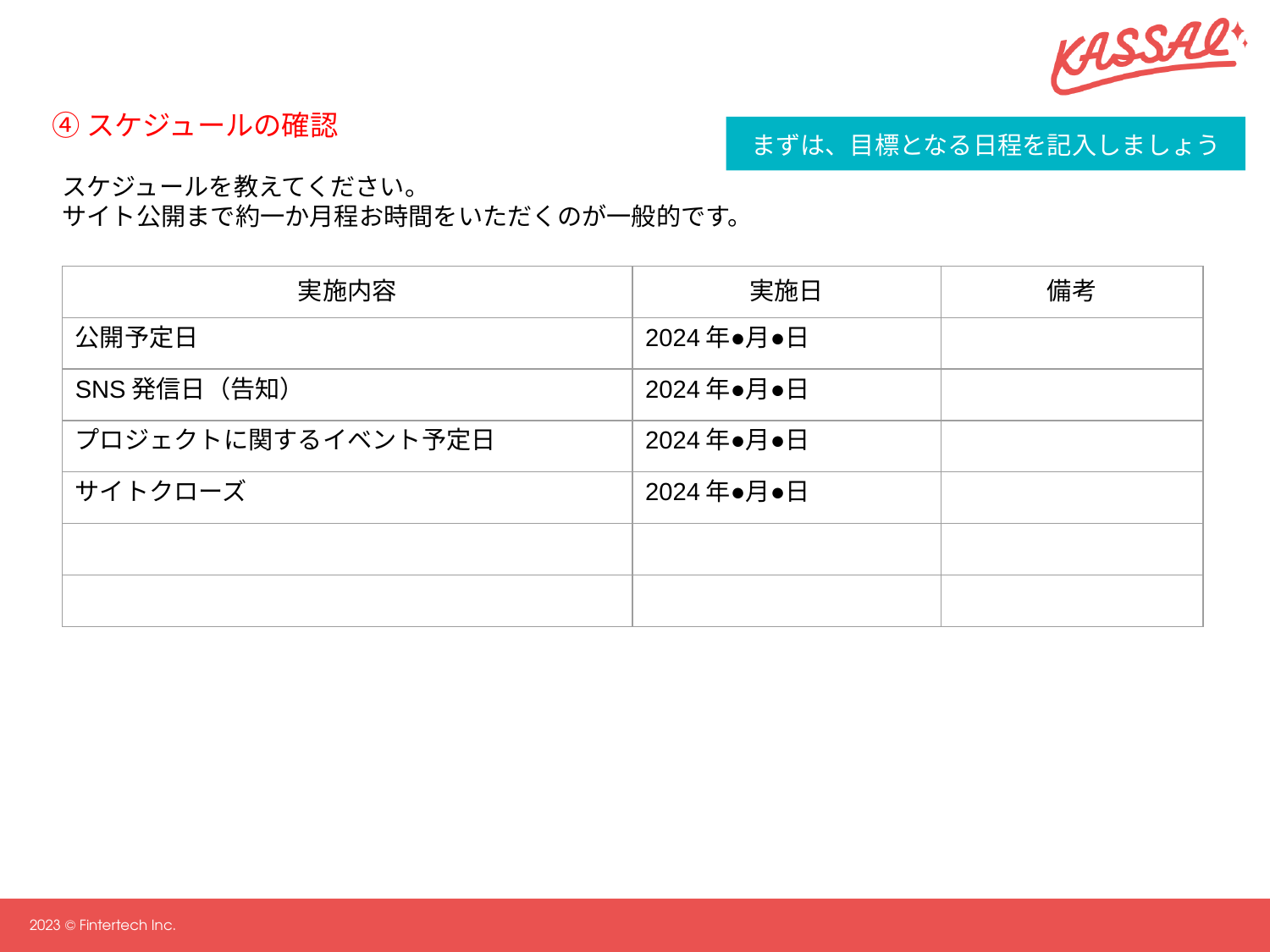

アイデアシート④
④スケジュールの確認
まずは、目標となる日程を記入しましょう
スケジュールを教えてください。
サイト公開まで約一か月程お時間をいただくのが一般的です。
| 実施内容 | 実施日 | 備考 |
| --- | --- | --- |
| 公開予定日 | 2024年●月●日 |  |
| SNS発信日（告知） | 2024年●月●日 |  |
| プロジェクトに関するイベント予定日 | 2024年●月●日 |  |
| サイトクローズ | 2024年●月●日 |  |
|  |  |  |
|  |  |  |